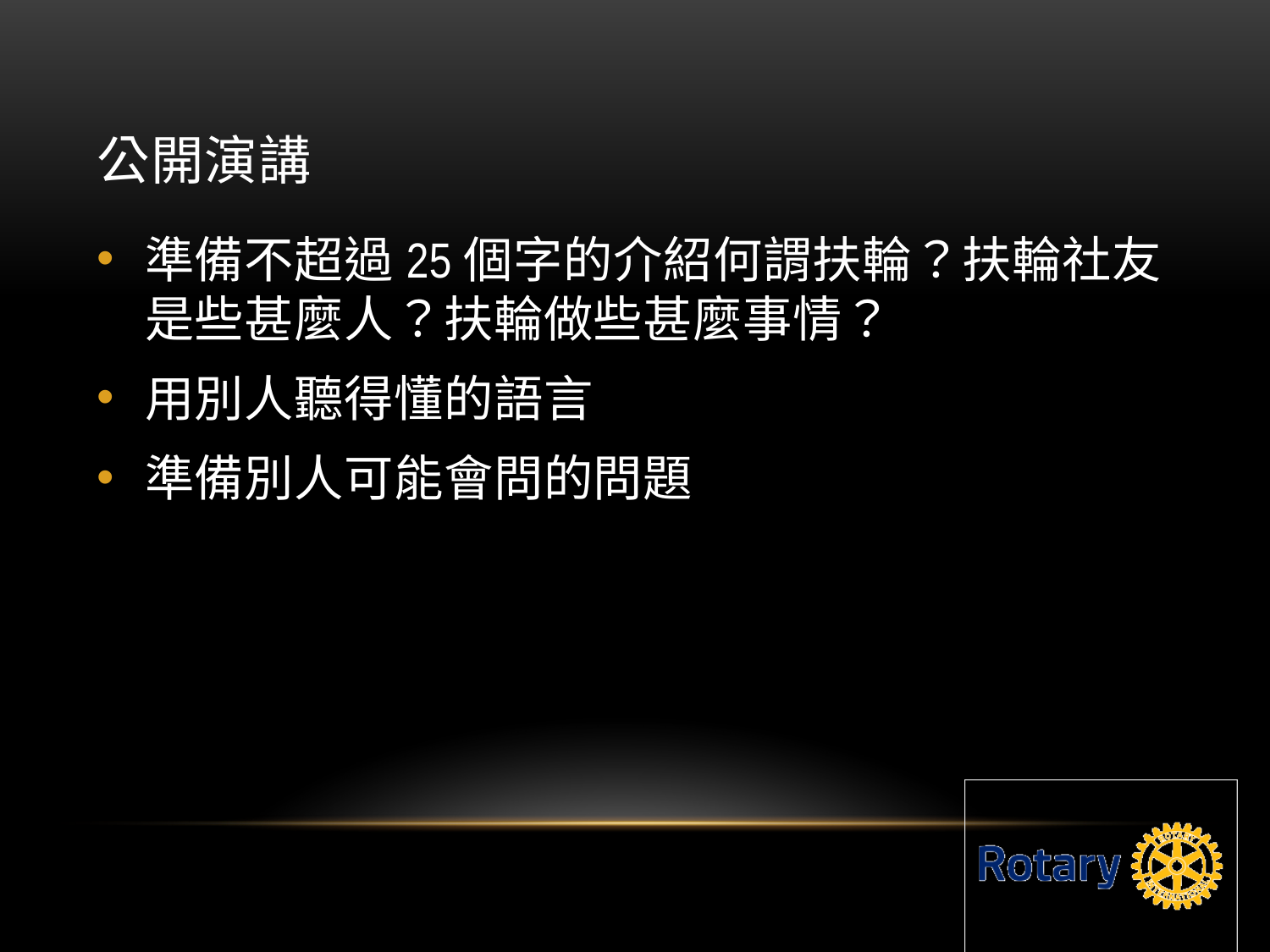

# 公開演講
準備不超過25個字的介紹何謂扶輪？扶輪社友是些甚麼人？扶輪做些甚麼事情？
用別人聽得懂的語言
準備別人可能會問的問題